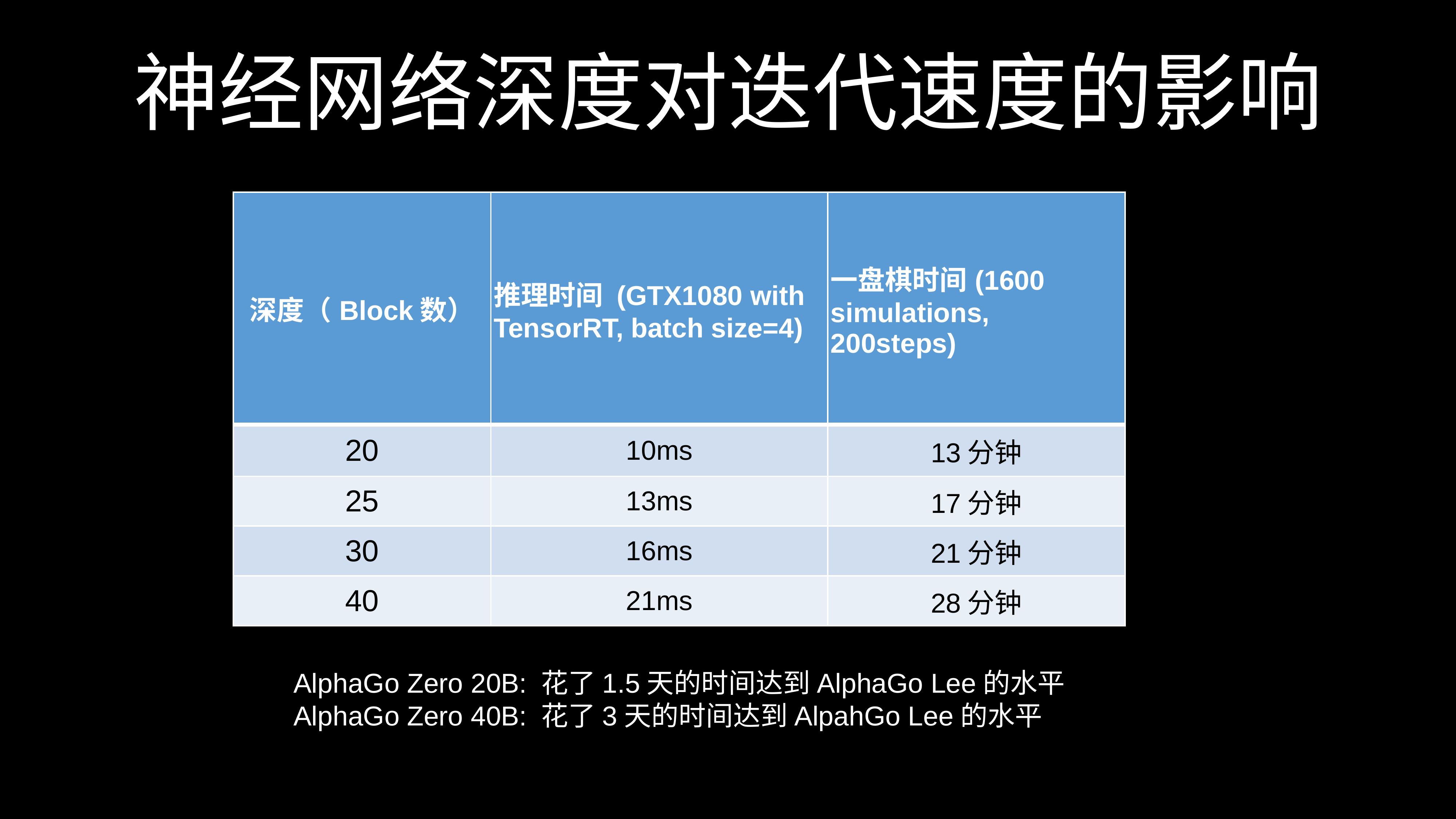

# 神经网络深度对迭代速度的影响

| 深度（Block数） | 推理时间 (GTX1080 with TensorRT, batch size=4) | 一盘棋时间(1600 simulations, 200steps) |
| --- | --- | --- |
| 20 | 10ms | 13分钟 |
| 25 | 13ms | 17分钟 |
| 30 | 16ms | 21分钟 |
| 40 | 21ms | 28分钟 |
AlphaGo Zero 20B: 花了1.5天的时间达到AlphaGo Lee的水平
AlphaGo Zero 40B: 花了3天的时间达到AlpahGo Lee的水平